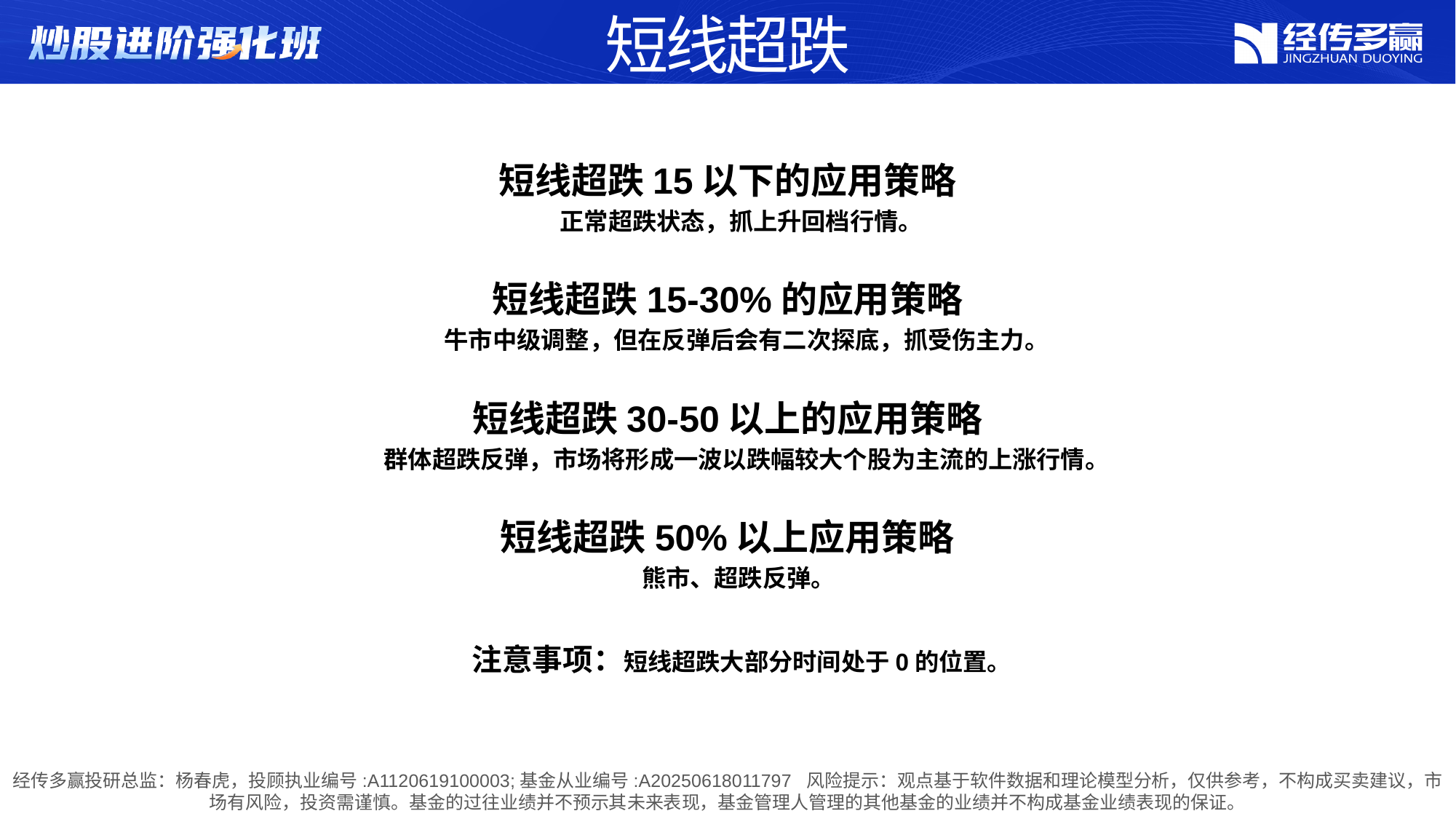

短线超跌
短线超跌15以下的应用策略
    正常超跌状态，抓上升回档行情。

短线超跌15-30%的应用策略
      牛市中级调整，但在反弹后会有二次探底，抓受伤主力。

短线超跌30-50以上的应用策略
      群体超跌反弹，市场将形成一波以跌幅较大个股为主流的上涨行情。

短线超跌50%以上应用策略
   熊市、超跌反弹。

   注意事项：短线超跌大部分时间处于0的位置。